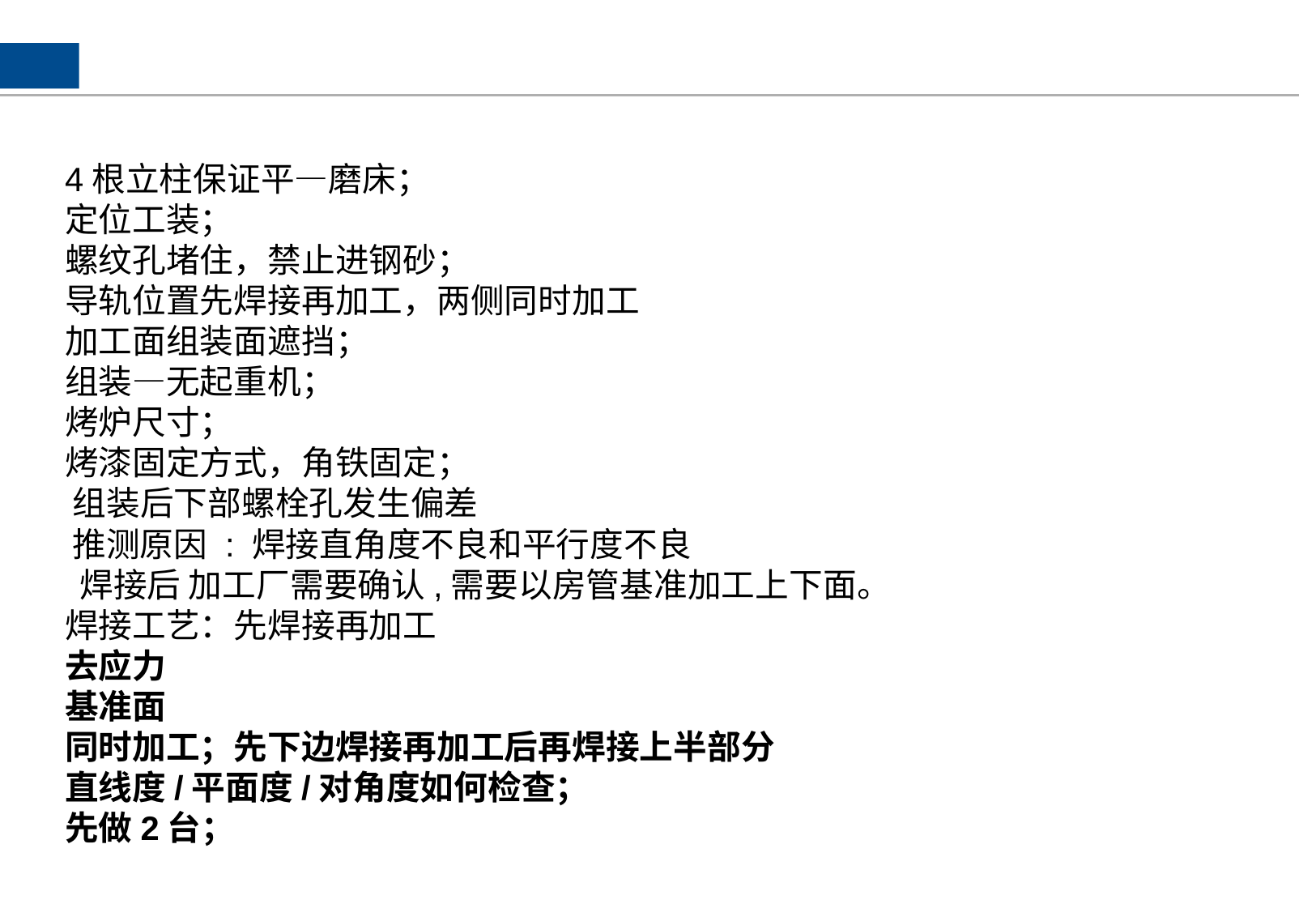

# 4根立柱保证平—磨床； 定位工装； 螺纹孔堵住，禁止进钢砂； 导轨位置先焊接再加工，两侧同时加工 加工面组装面遮挡； 组装—无起重机； 烤炉尺寸； 烤漆固定方式，角铁固定； 组装后下部螺栓孔发生偏差 推测原因 : 焊接直角度不良和平行度不良 焊接后 加工厂需要确认,需要以房管基准加工上下面。 焊接工艺：先焊接再加工 去应力 基准面 同时加工；先下边焊接再加工后再焊接上半部分 直线度/平面度/对角度如何检查； 先做2台；